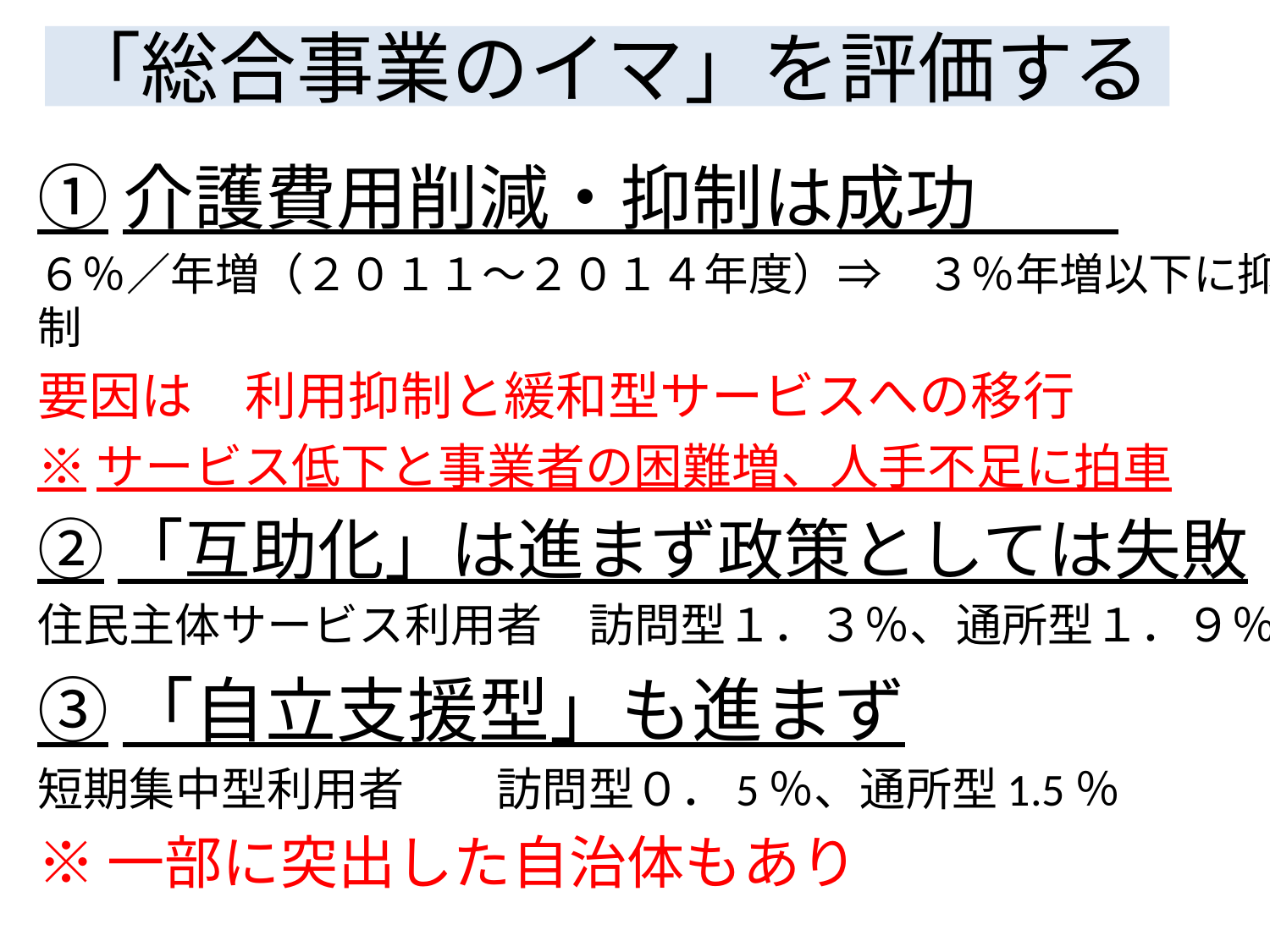

# 「総合事業のイマ」を評価する
①介護費用削減・抑制は成功
６％／年増（２０１１～２０１４年度）⇒　３％年増以下に抑制
要因は　利用抑制と緩和型サービスへの移行
※サービス低下と事業者の困難増、人手不足に拍車
②「互助化」は進まず政策としては失敗
住民主体サービス利用者　訪問型１．３％、通所型１．９％
③「自立支援型」も進まず
短期集中型利用者　　訪問型０．5％、通所型1.5％
※一部に突出した自治体もあり